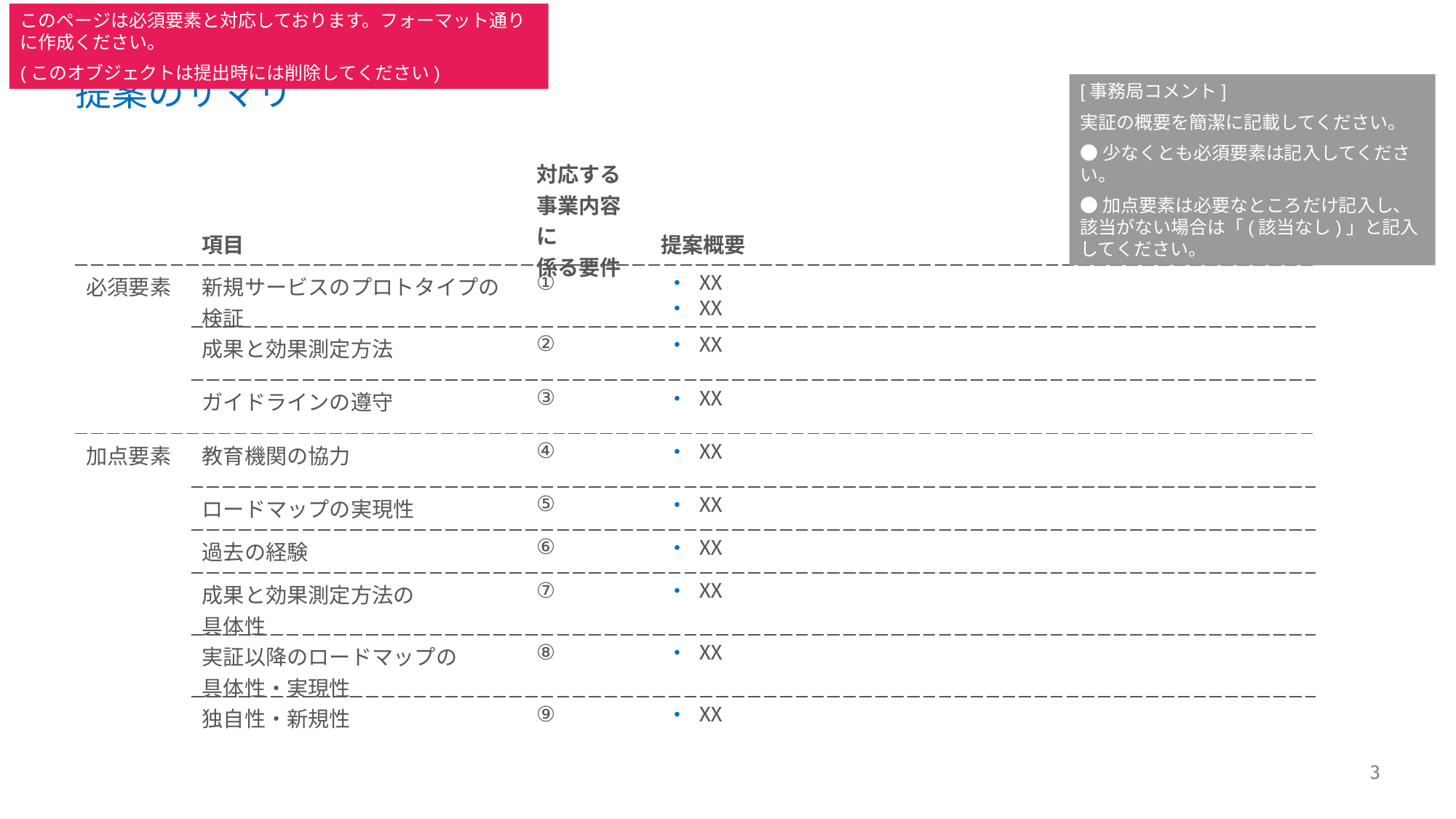

このページは必須要素と対応しております。フォーマット通りに作成ください。
(このオブジェクトは提出時には削除してください)
# 提案のサマリ
[事務局コメント]
実証の概要を簡潔に記載してください。
●少なくとも必須要素は記入してください。
●加点要素は必要なところだけ記入し、該当がない場合は「(該当なし)」と記入してください。
|  | 項目 | 対応する 事業内容に 係る要件 | 提案概要 |
| --- | --- | --- | --- |
| 必須要素 | 新規サービスのプロトタイプの検証 | ① | XX XX |
|  | 成果と効果測定方法 | ② | XX |
|  | ガイドラインの遵守 | ③ | XX |
| 加点要素 | 教育機関の協力 | ④ | XX |
|  | ロードマップの実現性 | ⑤ | XX |
|  | 過去の経験 | ⑥ | XX |
|  | 成果と効果測定方法の 具体性 | ⑦ | XX |
|  | 実証以降のロードマップの 具体性・実現性 | ⑧ | XX |
|  | 独自性・新規性 | ⑨ | XX |